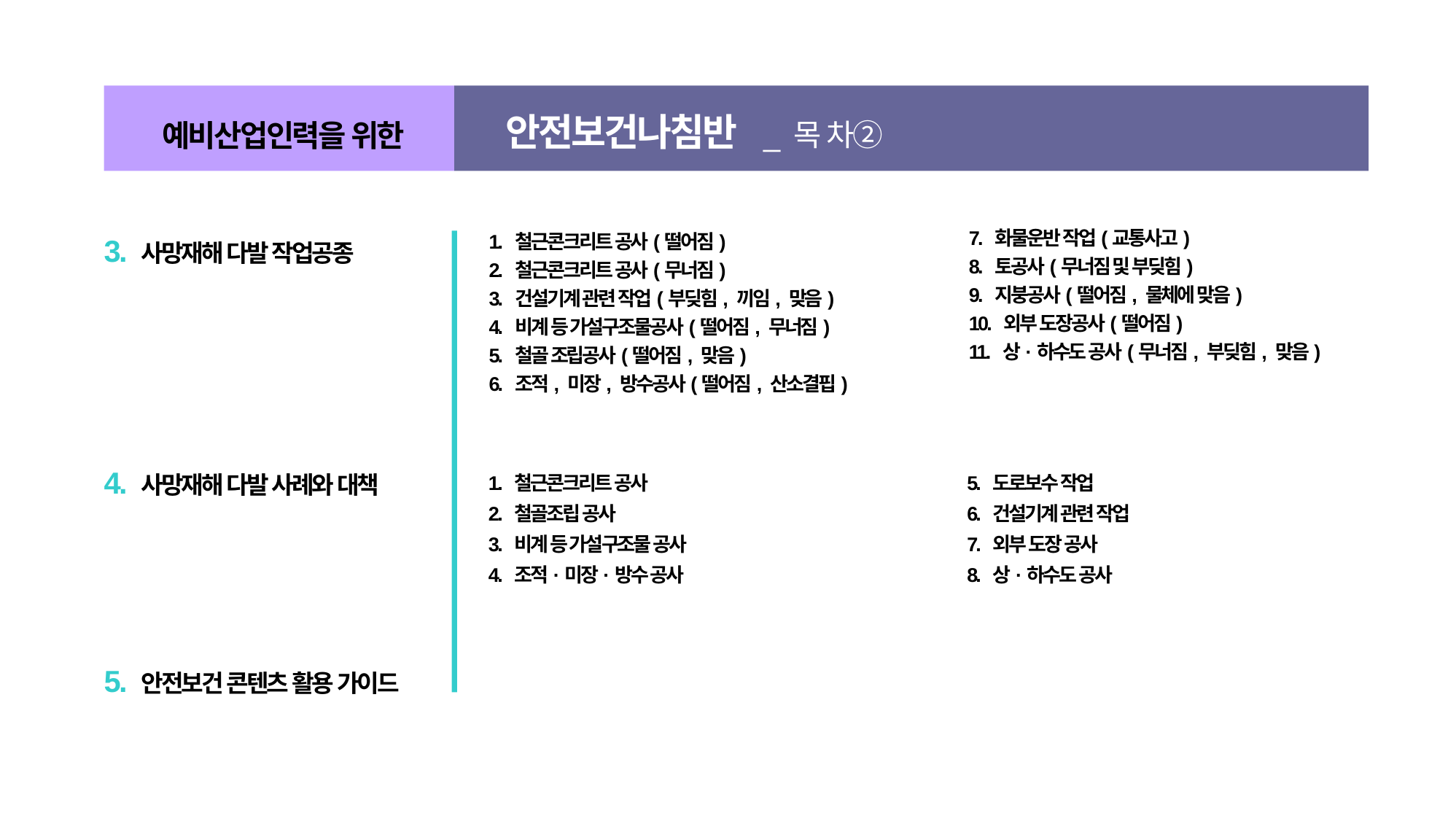

안전보건나침반  _ 목 차②
예비산업인력을 위한
3. 사망재해 다발 작업공종
7.  화물운반 작업(교통사고)
8.  토공사(무너짐 및 부딪힘)
9.  지붕공사(떨어짐, 물체에 맞음)
10.  외부 도장공사(떨어짐)
11.  상·하수도 공사(무너짐, 부딪힘, 맞음)
1.  철근콘크리트 공사(떨어짐)
2.  철근콘크리트 공사(무너짐)
3.  건설기계 관련 작업(부딪힘, 끼임, 맞음)
4.  비계 등 가설구조물공사(떨어짐, 무너짐)
5.  철골 조립공사(떨어짐, 맞음)
6.  조적, 미장, 방수공사(떨어짐, 산소결핍)

4. 사망재해 다발 사례와 대책

1.  철근콘크리트 공사
2.  철골조립 공사
3.  비계 등 가설구조물 공사
4.  조적·미장·방수 공사
5.  도로보수 작업
6.  건설기계 관련 작업
7.  외부 도장 공사
8.  상·하수도 공사
5. 안전보건 콘텐츠 활용 가이드